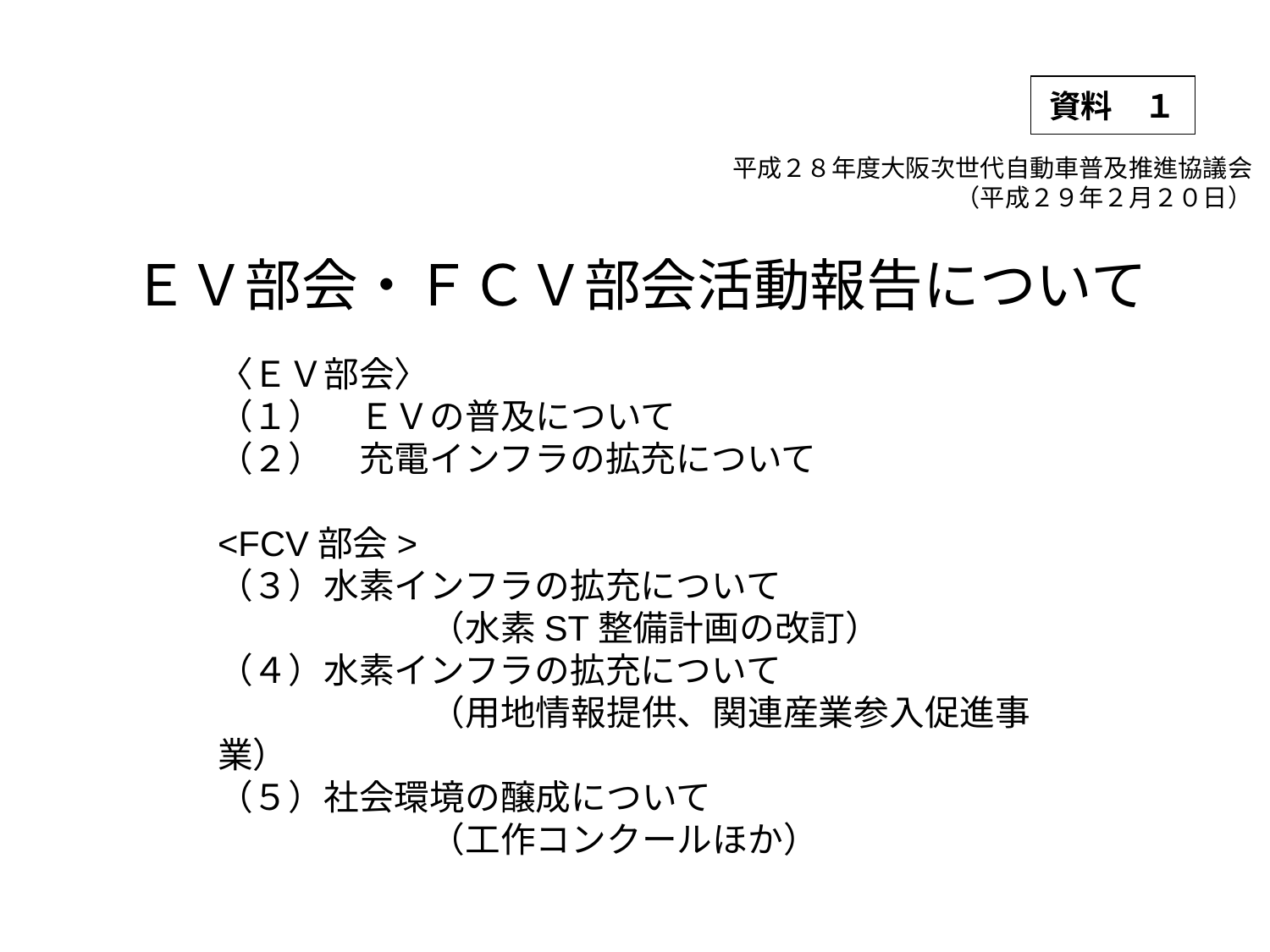

資料　１
平成２８年度大阪次世代自動車普及推進協議会
（平成２９年２月２０日）
# ＥＶ部会・ＦＣＶ部会活動報告について
〈ＥＶ部会〉
（１）　ＥＶの普及について
（２）　充電インフラの拡充について

<FCV部会>
（３）水素インフラの拡充について
　　　　　　（水素ST整備計画の改訂）
（４）水素インフラの拡充について
　　　　　　（用地情報提供、関連産業参入促進事業）
（５）社会環境の醸成について
　　　　　　（工作コンクールほか）